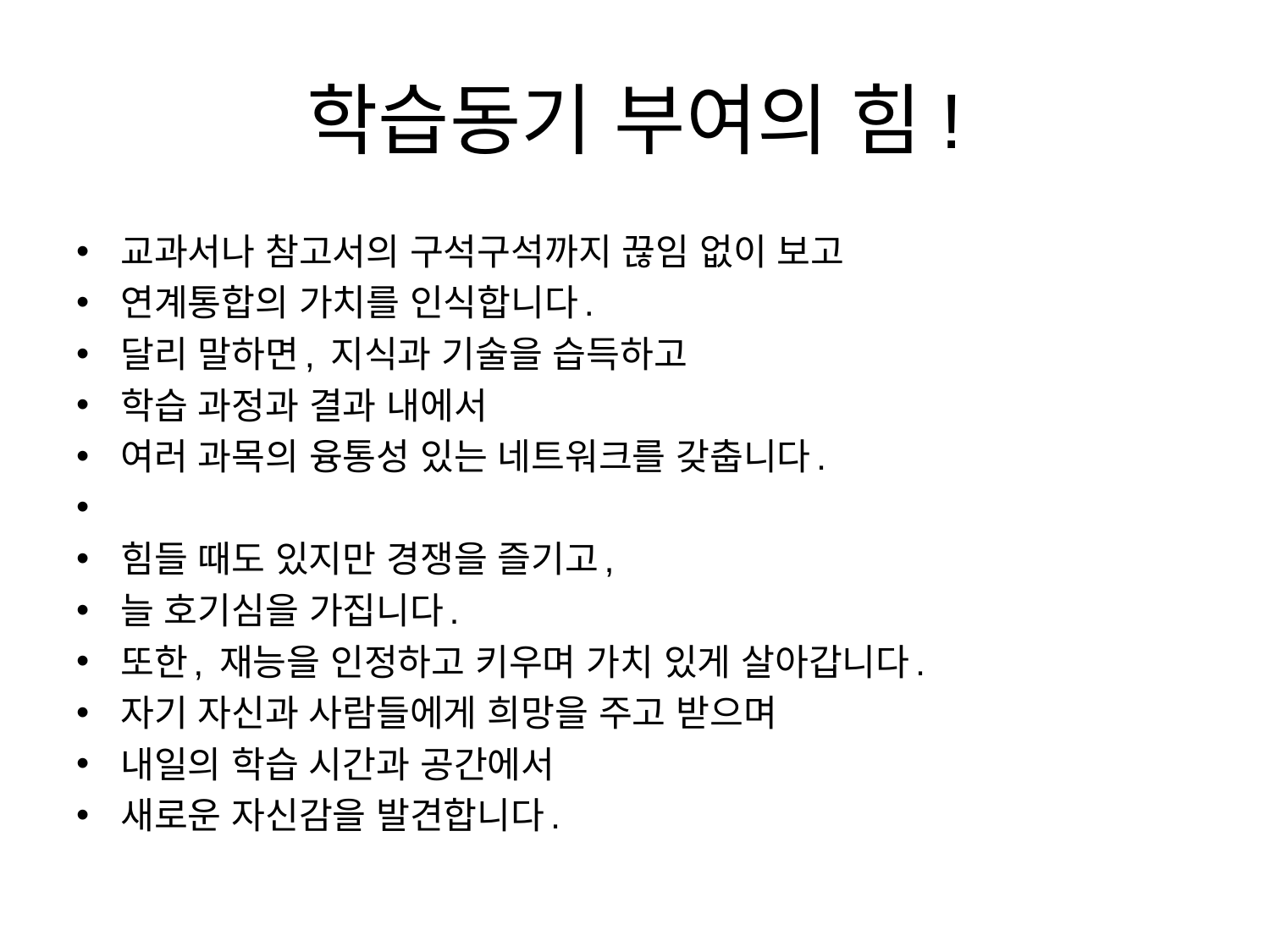

# 학습동기 부여의 힘!
교과서나 참고서의 구석구석까지 끊임 없이 보고
연계통합의 가치를 인식합니다.
달리 말하면, 지식과 기술을 습득하고
학습 과정과 결과 내에서
여러 과목의 융통성 있는 네트워크를 갖춥니다.

힘들 때도 있지만 경쟁을 즐기고,
늘 호기심을 가집니다.
또한, 재능을 인정하고 키우며 가치 있게 살아갑니다.
자기 자신과 사람들에게 희망을 주고 받으며
내일의 학습 시간과 공간에서
새로운 자신감을 발견합니다.